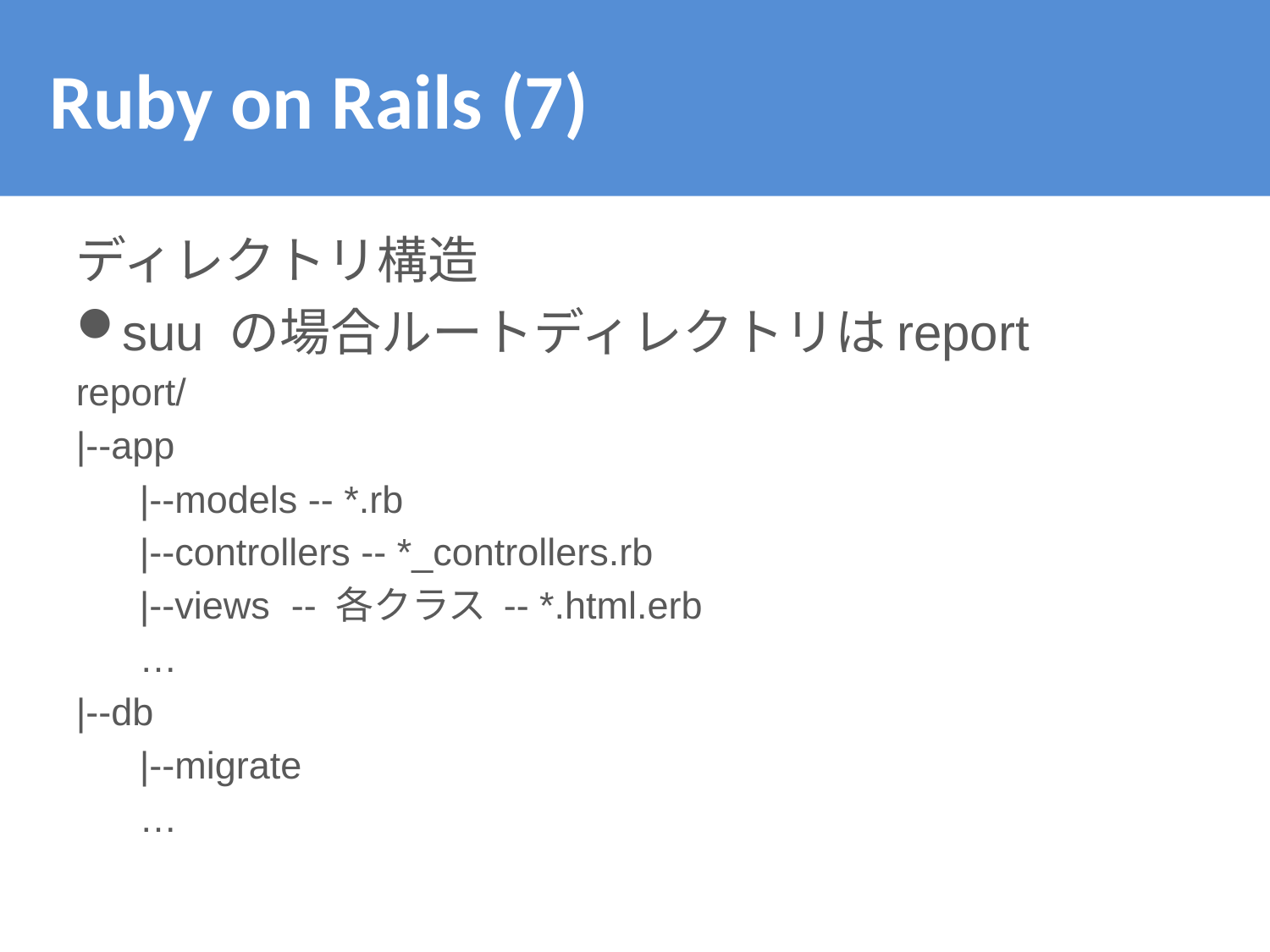

# Ruby on Rails (7)
ディレクトリ構造
suu の場合ルートディレクトリはreport
report/
|--app
      |--models -- *.rb
      |--controllers -- *_controllers.rb
      |--views  -- 各クラス -- *.html.erb
      …
|--db
      |--migrate
      …